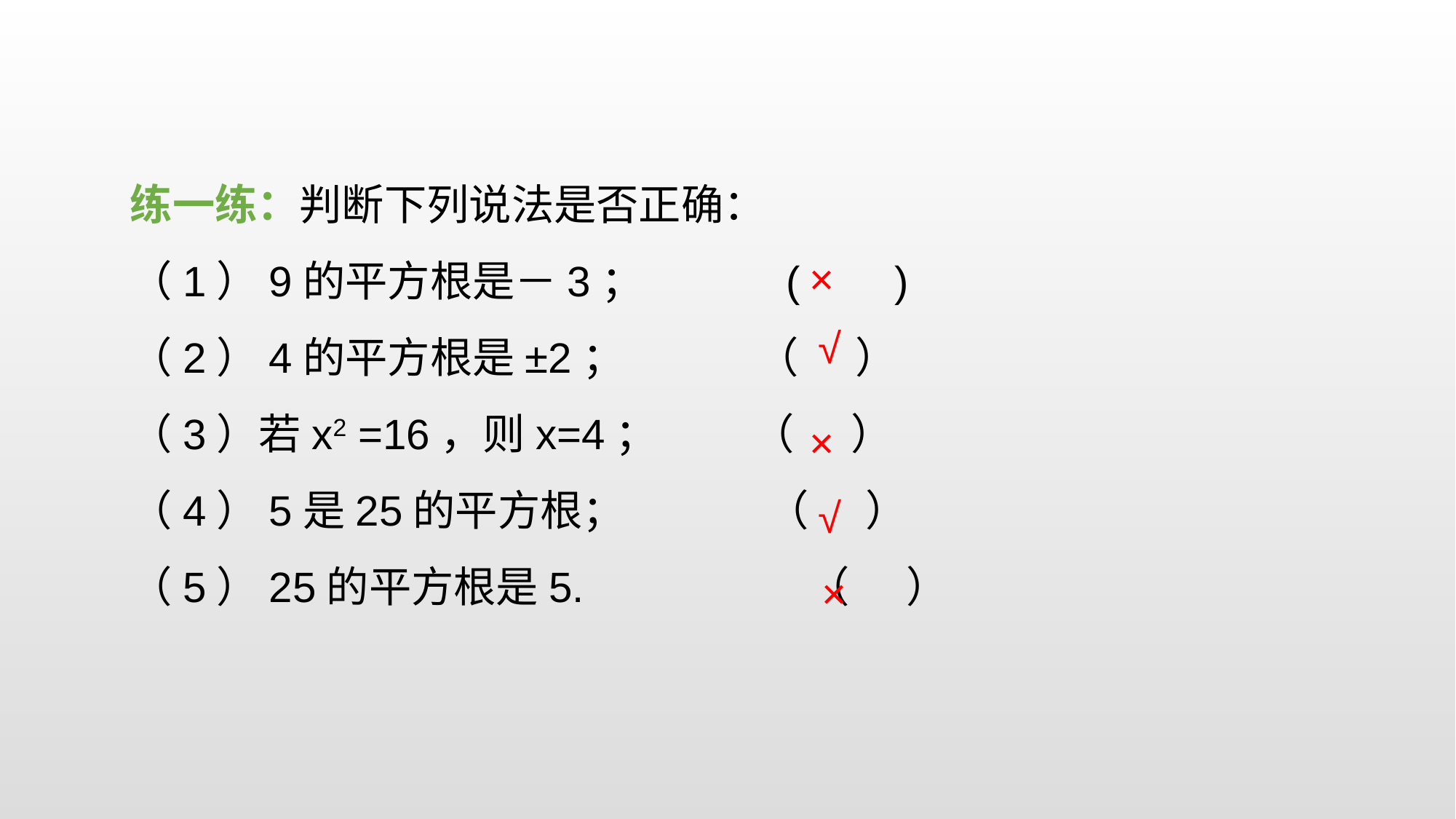

练一练：判断下列说法是否正确：
（1）9的平方根是－3；              (        )
（2）4的平方根是±2；              （      ）
（3）若x2 =16，则x=4；          （      ）
（4）5是25的平方根；               （      ）
（5）25的平方根是5.                  （      ）

×
√
×

√
×